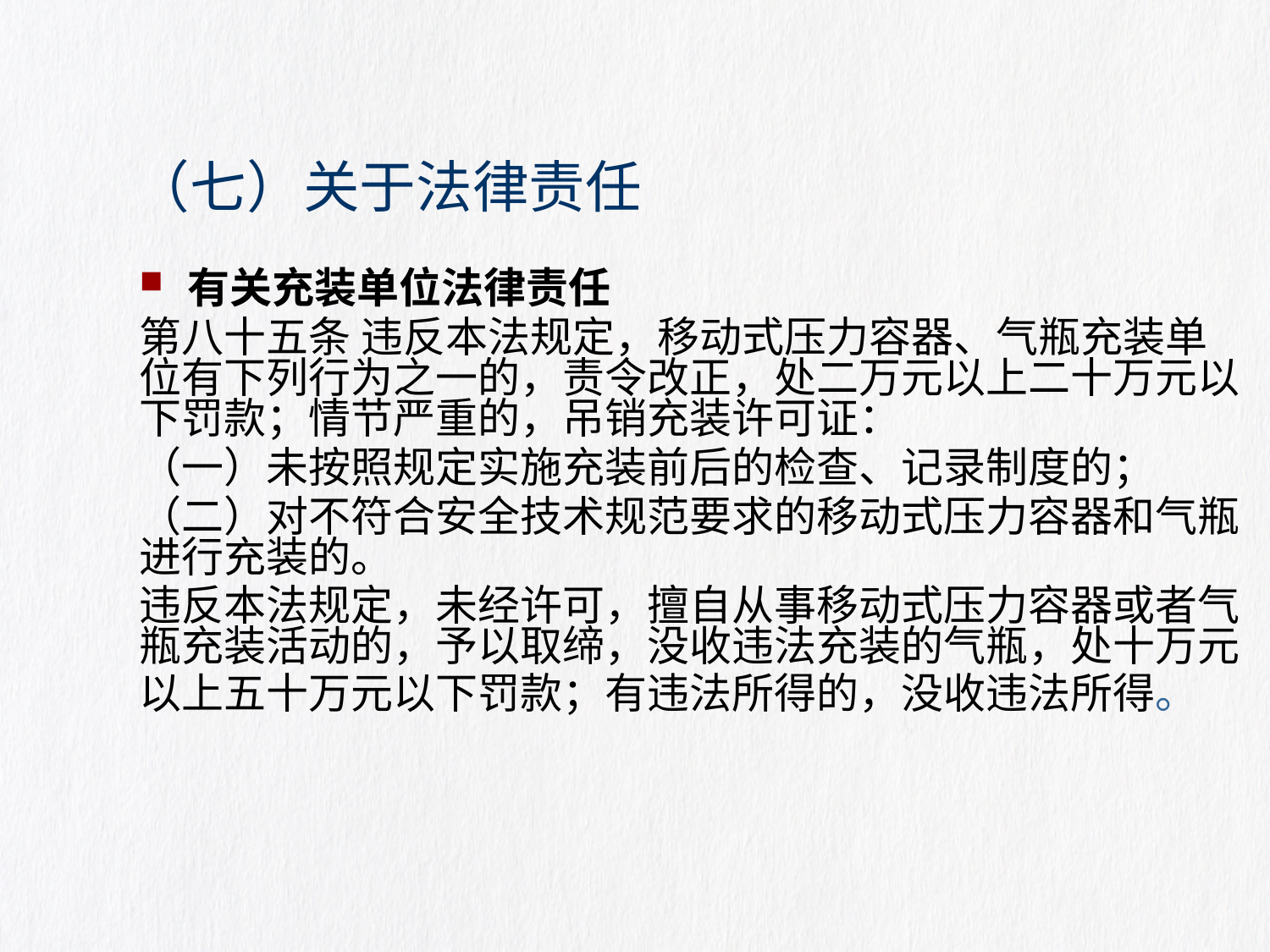

# （七）关于法律责任
有关充装单位法律责任
第八十五条 违反本法规定，移动式压力容器、气瓶充装单位有下列行为之一的，责令改正，处二万元以上二十万元以下罚款；情节严重的，吊销充装许可证：
（一）未按照规定实施充装前后的检查、记录制度的；
（二）对不符合安全技术规范要求的移动式压力容器和气瓶进行充装的。
违反本法规定，未经许可，擅自从事移动式压力容器或者气瓶充装活动的，予以取缔，没收违法充装的气瓶，处十万元以上五十万元以下罚款；有违法所得的，没收违法所得。
65